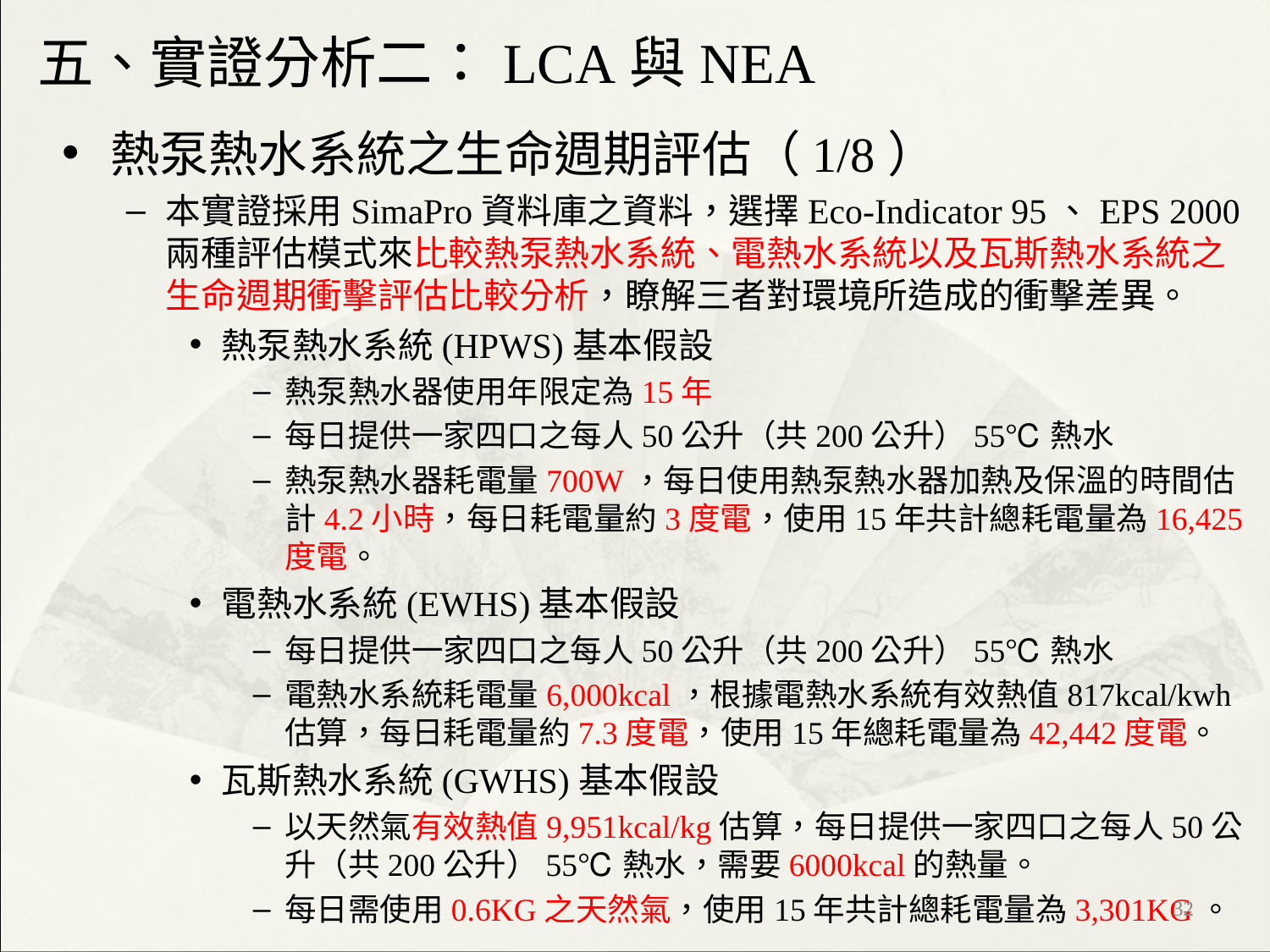

# 五、實證分析二：LCA與NEA
熱泵熱水系統之生命週期評估（1/8）
本實證採用SimaPro資料庫之資料，選擇Eco-Indicator 95、EPS 2000兩種評估模式來比較熱泵熱水系統、電熱水系統以及瓦斯熱水系統之生命週期衝擊評估比較分析，瞭解三者對環境所造成的衝擊差異。
熱泵熱水系統(HPWS)基本假設
熱泵熱水器使用年限定為15年
每日提供一家四口之每人50公升（共200公升）55℃熱水
熱泵熱水器耗電量700W，每日使用熱泵熱水器加熱及保溫的時間估計4.2小時，每日耗電量約3度電，使用15年共計總耗電量為16,425度電。
電熱水系統(EWHS)基本假設
每日提供一家四口之每人50公升（共200公升）55℃熱水
電熱水系統耗電量6,000kcal，根據電熱水系統有效熱值817kcal/kwh估算，每日耗電量約7.3度電，使用15年總耗電量為42,442度電。
瓦斯熱水系統(GWHS)基本假設
以天然氣有效熱值9,951kcal/kg估算，每日提供一家四口之每人50公升（共200公升）55℃熱水，需要6000kcal的熱量。
每日需使用0.6KG之天然氣，使用15年共計總耗電量為3,301KG。

32